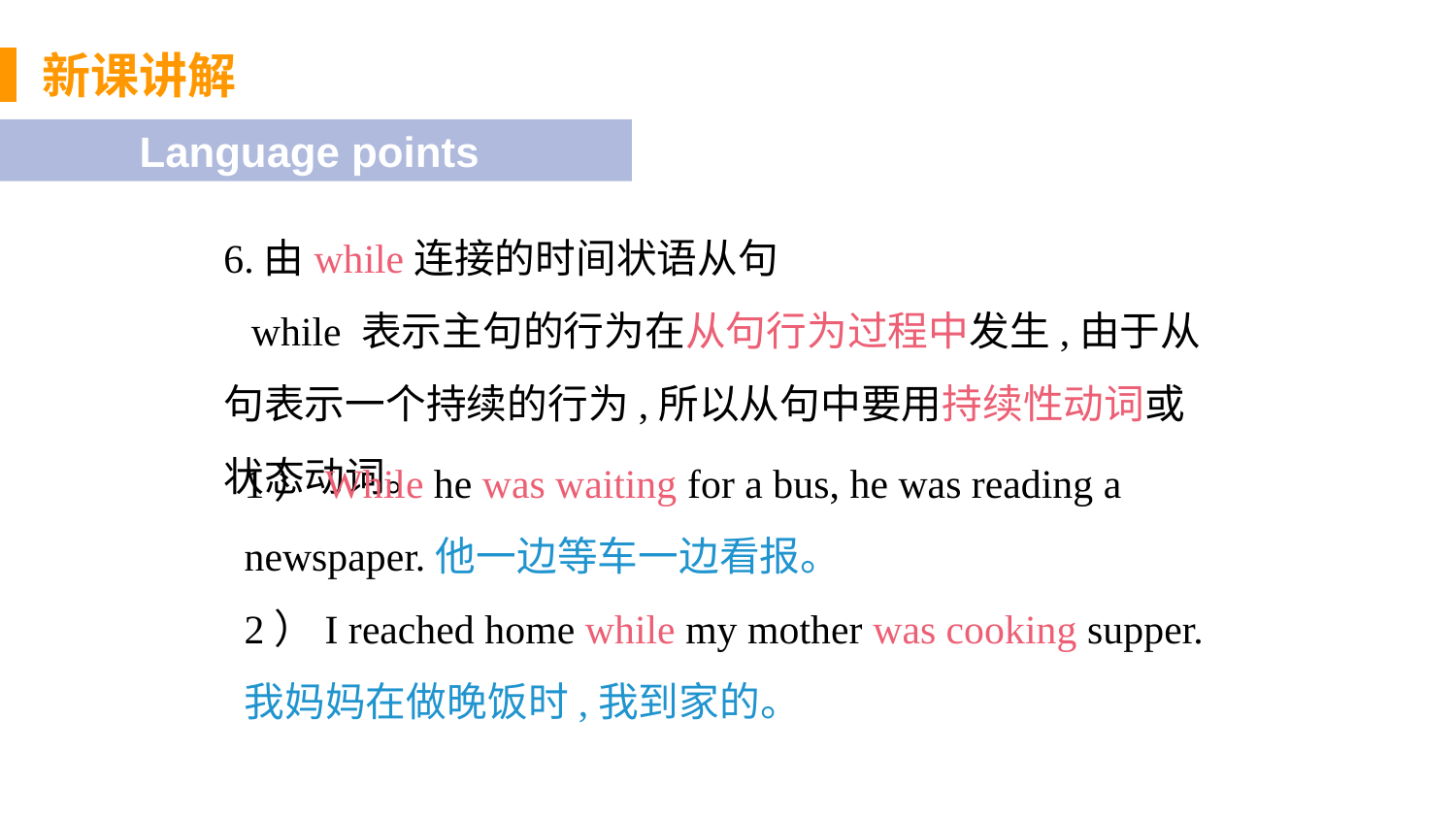

新课讲解

Language points
6.由while连接的时间状语从句
  while 表示主句的行为在从句行为过程中发生,由于从句表示一个持续的行为,所以从句中要用持续性动词或状态动词。
1）While he was waiting for a bus, he was reading a newspaper.他一边等车一边看报。
2）I reached home while my mother was cooking supper.
我妈妈在做晚饭时,我到家的。